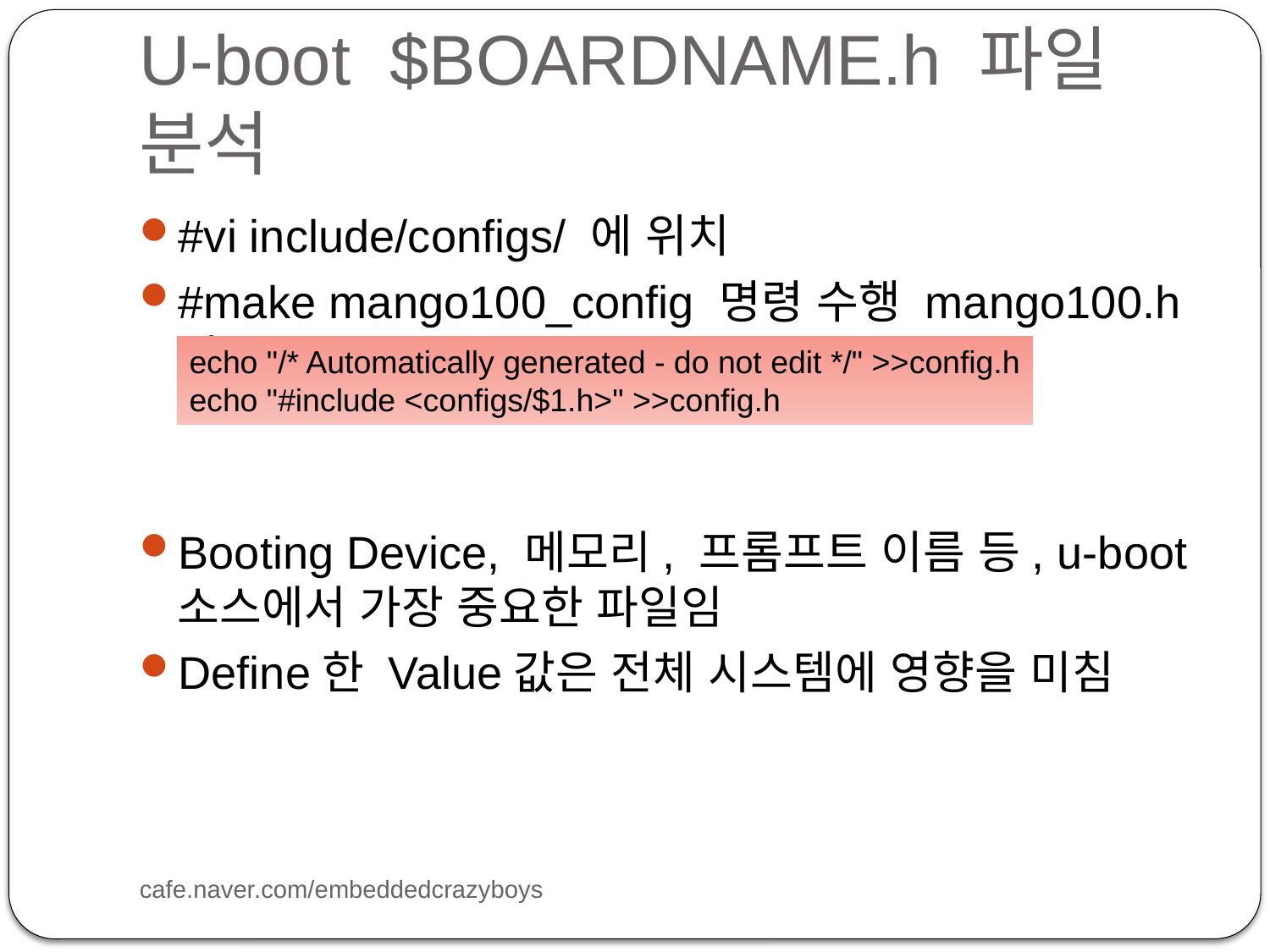

# U-boot  $BOARDNAME.h 파일 분석
#vi include/configs/ 에 위치
#make mango100_config 명령 수행 mango100.h 이름

Booting Device, 메모리, 프롬프트 이름 등, u-boot 소스에서 가장 중요한 파일임
Define한 Value값은 전체 시스템에 영향을 미침
echo "/* Automatically generated - do not edit */" >>config.h
echo "#include <configs/$1.h>" >>config.h
cafe.naver.com/embeddedcrazyboys